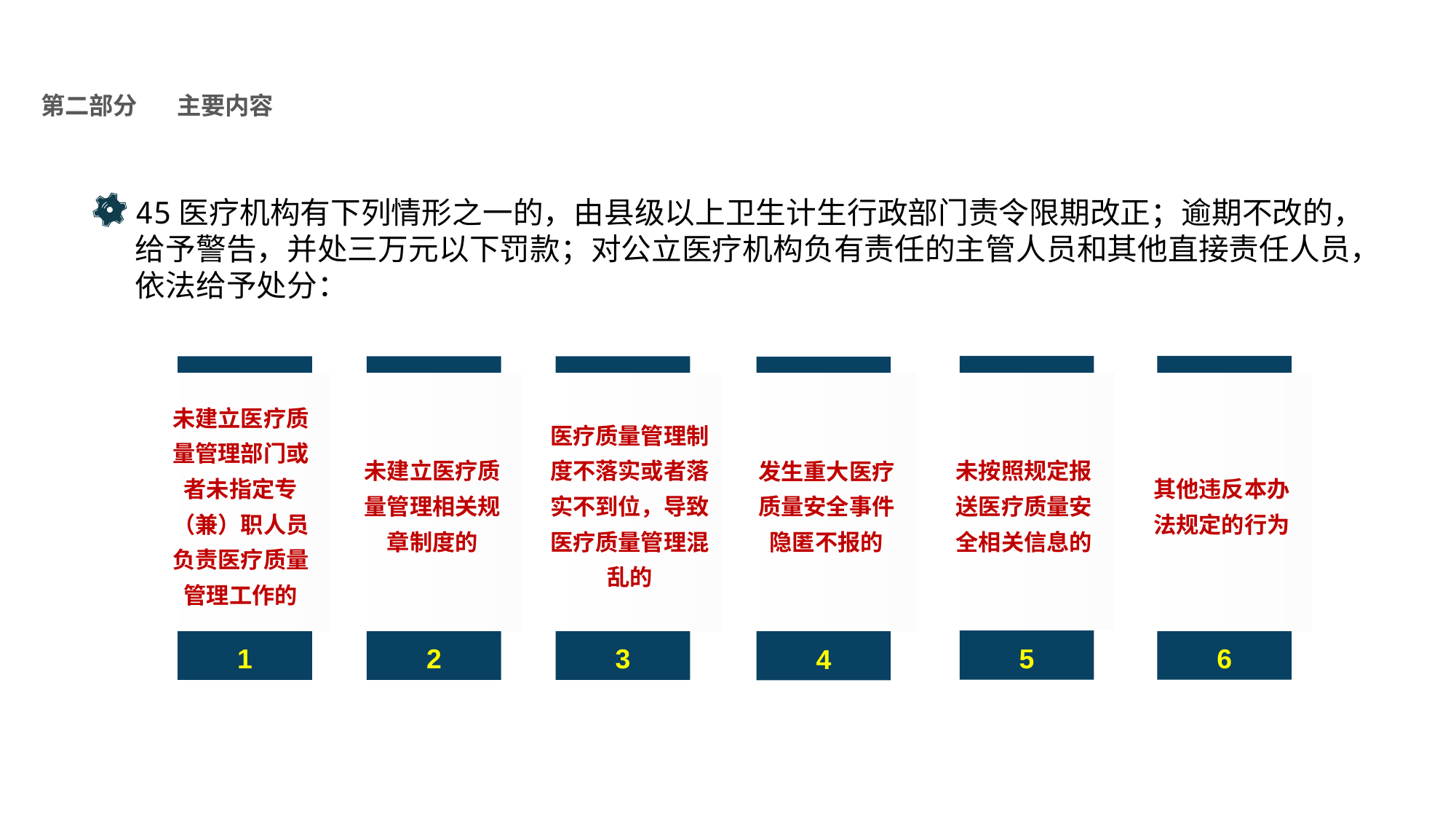

医疗质量管理办法
NHFPC
第二部分
主要内容

45医疗机构有下列情形之一的，由县级以上卫生计生行政部门责令限期改正；逾期不改的，给予警告，并处三万元以下罚款；对公立医疗机构负有责任的主管人员和其他直接责任人员，依法给予处分：

5
6
1
2
3
4
未建立医疗质量管理部门或者未指定专（兼）职人员负责医疗质量管理工作的
未建立医疗质量管理相关规章制度的
医疗质量管理制度不落实或者落实不到位，导致医疗质量管理混乱的
发生重大医疗质量安全事件隐匿不报的
未按照规定报送医疗质量安全相关信息的
其他违反本办法规定的行为